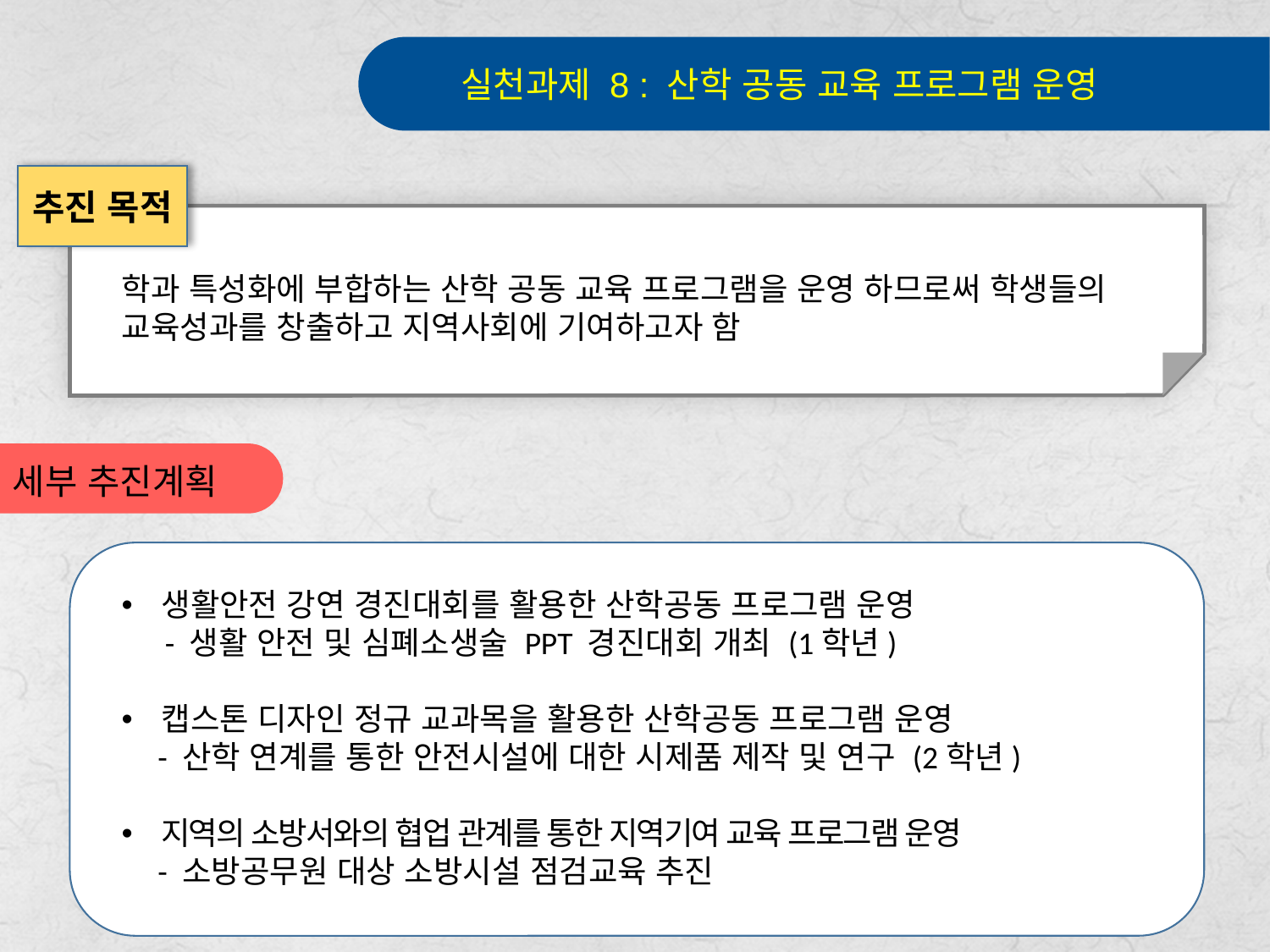

실천과제 8 : 산학 공동 교육 프로그램 운영

추진 목적

학과 특성화에 부합하는 산학 공동 교육 프로그램을 운영 하므로써 학생들의 교육성과를 창출하고 지역사회에 기여하고자 함

세부 추진계획

생활안전 강연 경진대회를 활용한 산학공동 프로그램 운영
      - 생활 안전 및 심폐소생술 PPT 경진대회 개최 (1학년)

캡스톤 디자인 정규 교과목을 활용한 산학공동 프로그램 운영
     - 산학 연계를 통한 안전시설에 대한 시제품 제작 및 연구 (2학년)

지역의 소방서와의 협업 관계를 통한 지역기여 교육 프로그램 운영
     - 소방공무원 대상 소방시설 점검교육 추진